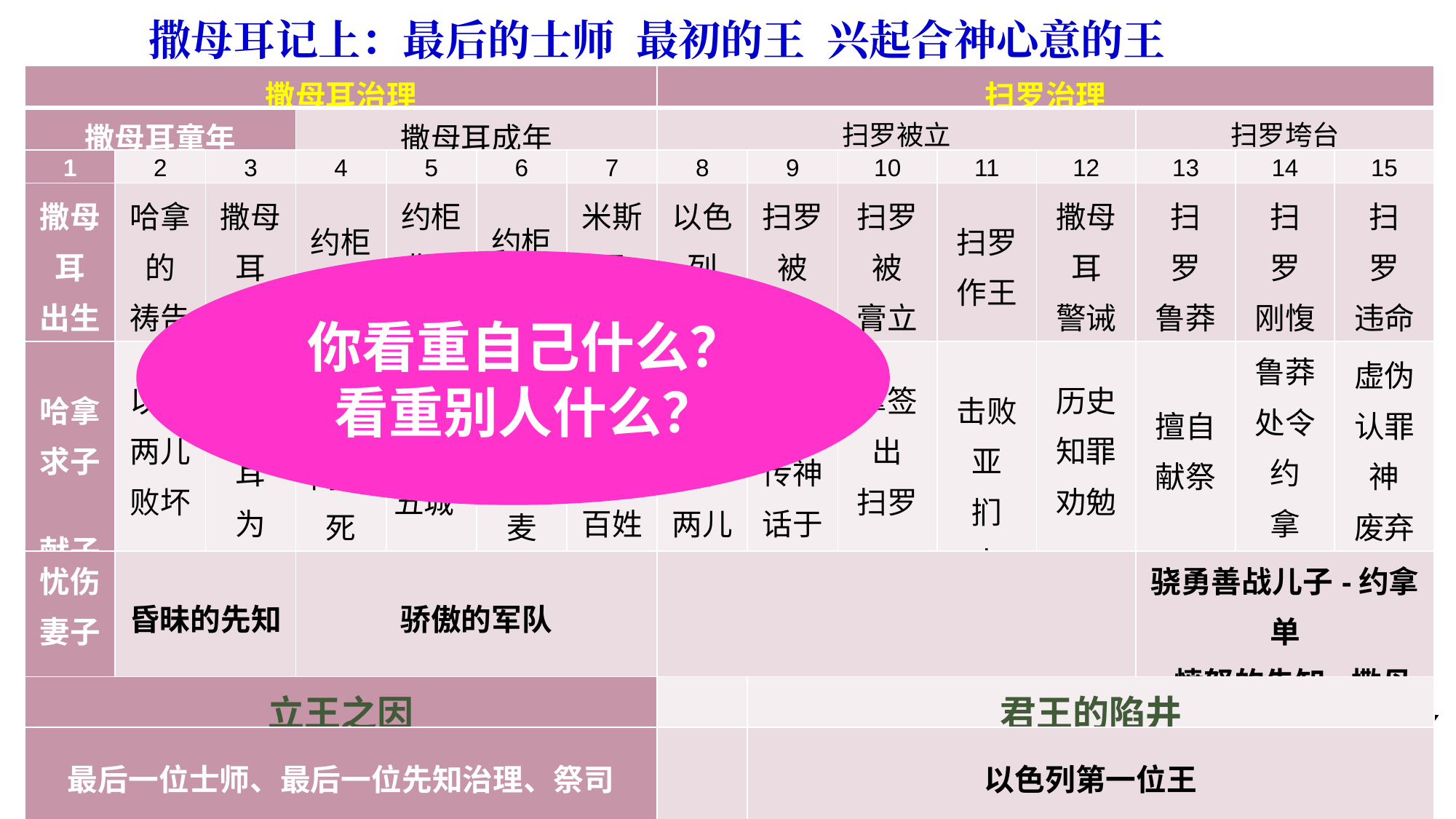

撒母耳记上：最后的士师  最初的王  兴起合神心意的王
| 撒母耳治理 |  |  |  |  |  |  | 扫罗治理 | 扫罗王朝 |  |  |  |  |  |  |
| --- | --- | --- | --- | --- | --- | --- | --- | --- | --- | --- | --- | --- | --- | --- |
| 撒母耳童年 |  |  | 撒母耳成年 |  |  |  | 扫罗被立 | 扫罗被立 |  |  |  | 扫罗垮台 |  |  |
| 1 | 2 | 3 | 4 | 5 | 6 | 7 | 8 | 9 | 10 | 11 | 12 | 13 | 14 | 15 |
| 撒母 耳 出生 | 哈拿 的 祷告 | 撒母 耳 被召 | 约柜被掳 | 约柜 非利士中 | 约柜归还 | 米斯巴 复兴 | 以色 列 要王 | 扫罗被 拣选 | 扫罗 被 膏立 | 扫罗 作王 | 撒母 耳 警诫 | 扫 罗 鲁莽 | 扫 罗 刚愎 | 扫 罗 违命 |
| 哈拿求子   献子 | 以利 两儿 败坏 | 神立 撒母 耳 为 先知 | 以利 和 两儿 死 | 神手 攻击 五城 | 约柜 回 伯示 麦 | 撒母 耳 为 百姓 祈祷 | 撒 母 耳 两儿 作恶 | 撒母 耳 传神话于扫罗 | 掣签出 扫罗 | 击败 亚 扪 人 | 历史知罪劝勉 | 擅自献祭 | 鲁莽处令约 拿 单 | 虚伪 认罪神 废弃 |
| 忧伤 妻子 | 昏昧的先知 |  | 骄傲的军队 |  |  |  |  |  |  |  |  | 骁勇善战儿子-约拿单 愤怒的先知-撒母耳 |  |  |
| 立王之因 |  |  |  |  |  |  |  | 君王的陷井 |  |  |  |  |  |  |
| 最后一位士师、最后一位先知治理、祭司 |  |  |  |  |  |  |  | 以色列第一位王 |  |  |  |  |  |  |
 你看重自己什么？
 看重别人什么？